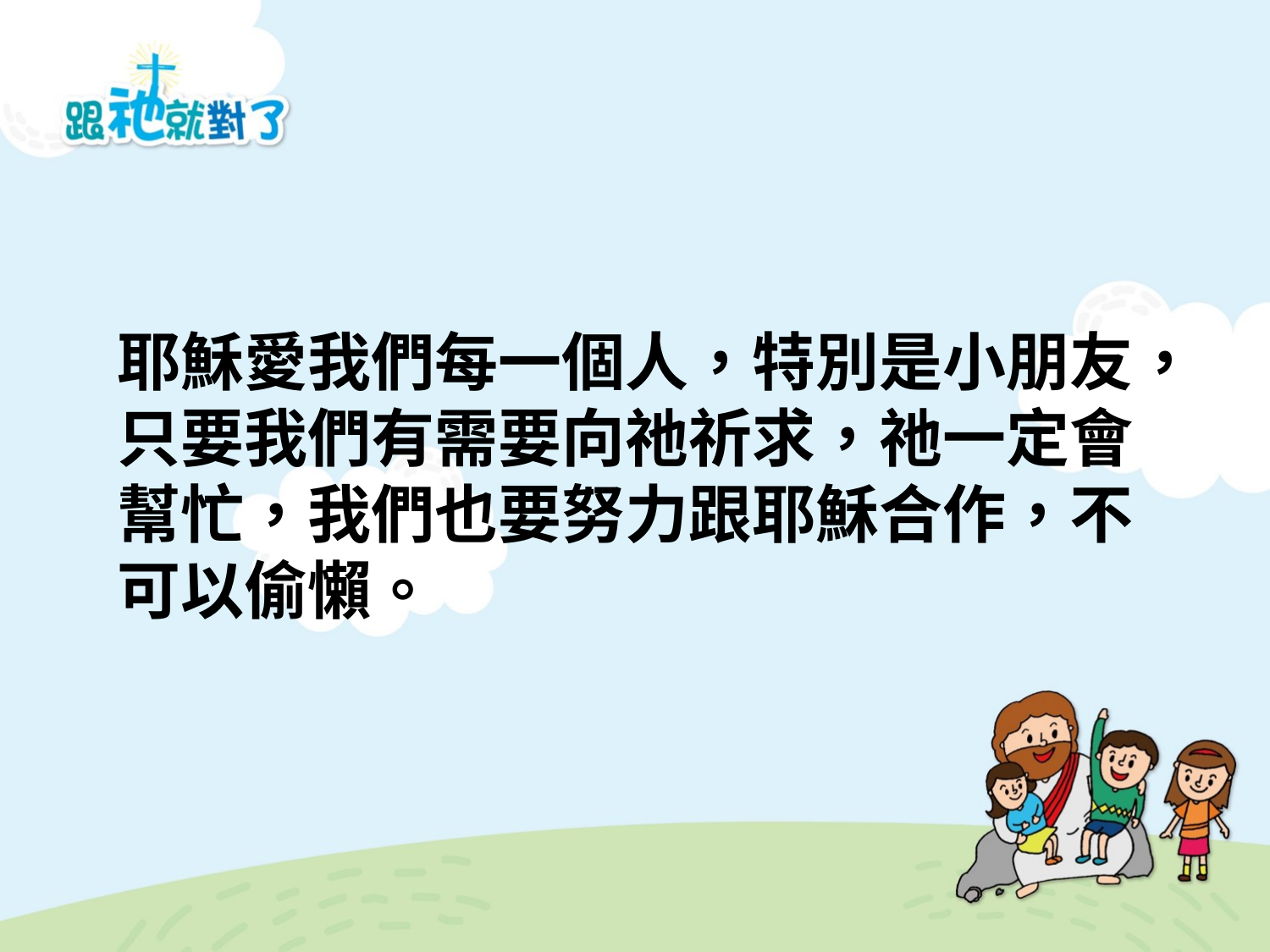

耶穌愛我們每一個人，特別是小朋友，只要我們有需要向祂祈求，祂一定會幫忙，我們也要努力跟耶穌合作，不可以偷懶。